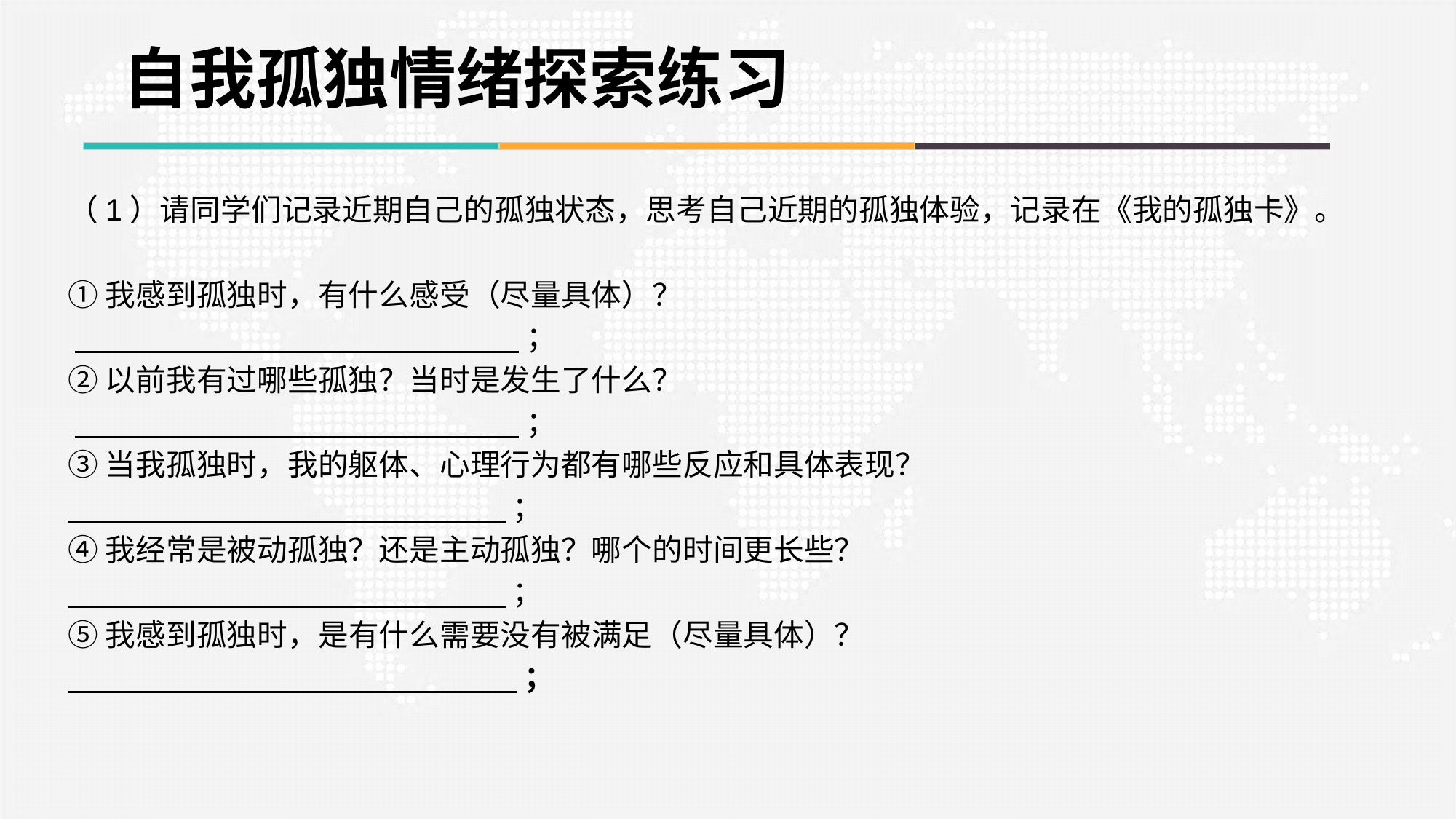

自我孤独情绪探索练习

（1）请同学们记录近期自己的孤独状态，思考自己近期的孤独体验，记录在《我的孤独卡》。

①我感到孤独时，有什么感受（尽量具体）？
                                                                   ；
②以前我有过哪些孤独？当时是发生了什么？
                                                                   ；
③当我孤独时，我的躯体、心理行为都有哪些反应和具体表现？
                                                                 ；
④我经常是被动孤独？还是主动孤独？哪个的时间更长些？
                                                                 ；
⑤我感到孤独时，是有什么需要没有被满足（尽量具体）？
                                                                 ；